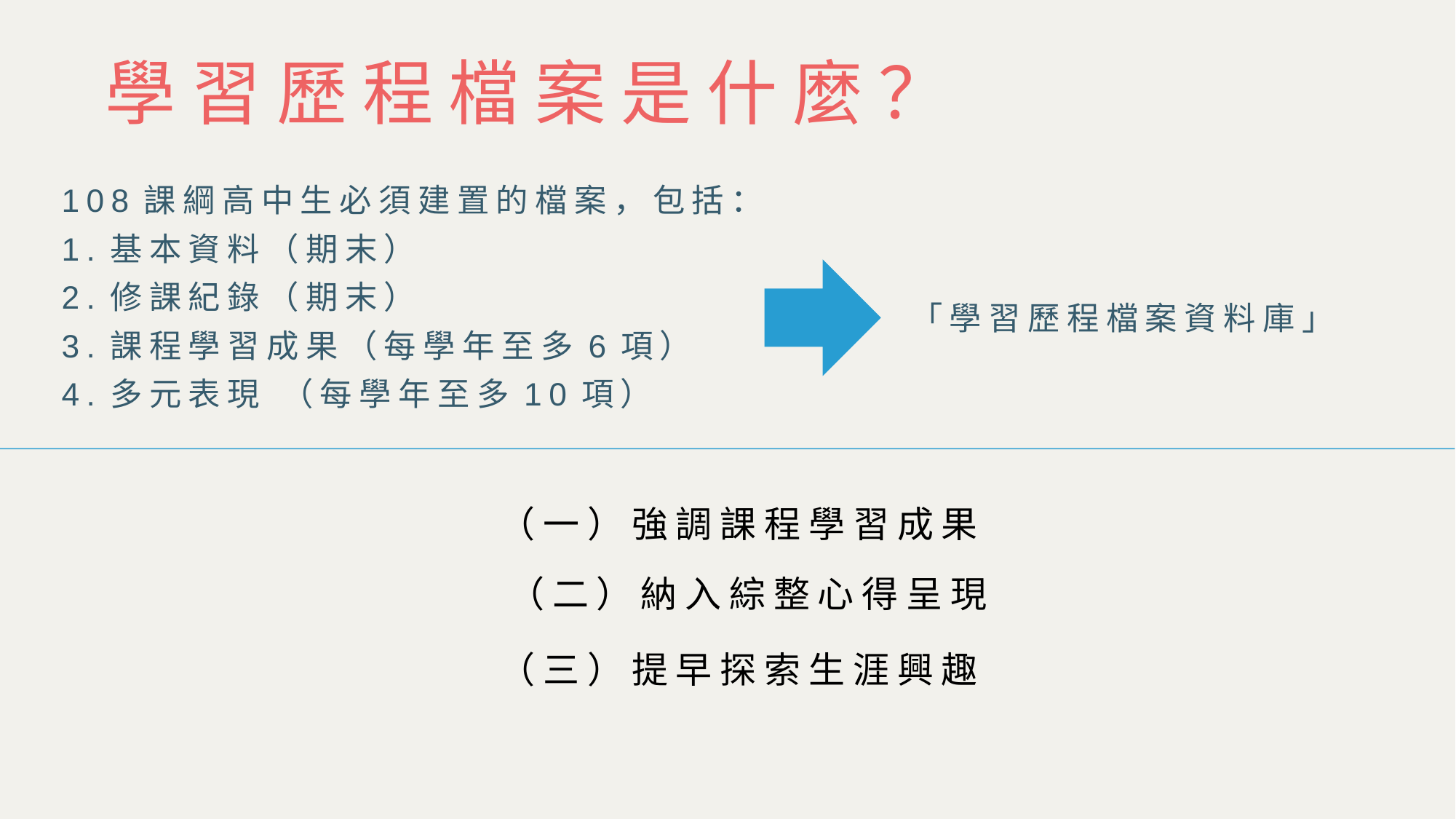

學習歷程檔案是什麼？

108課綱高中生必須建置的檔案，包括：
1.基本資料（期末）
2.修課紀錄（期末）
3.課程學習成果（每學年至多6項）
4.多元表現 （每學年至多10項）

「學習歷程檔案資料庫」

（一）強調課程學習成果

（二）納入綜整心得呈現
（三）提早探索生涯興趣